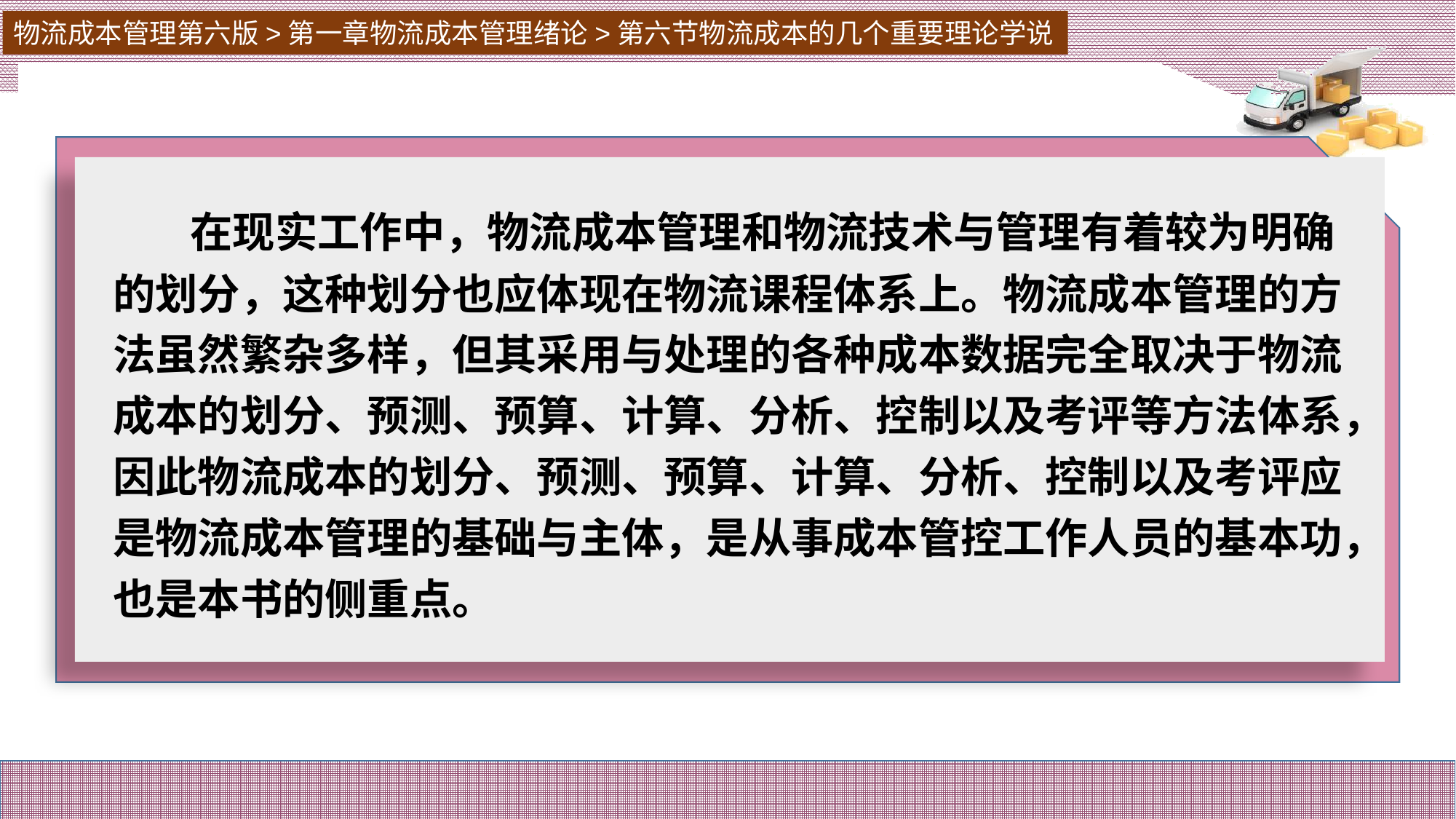

物流成本管理第六版>第一章物流成本管理绪论>第六节物流成本的几个重要理论学说
# 在现实工作中，物流成本管理和物流技术与管理有着较为明确的划分，这种划分也应体现在物流课程体系上。物流成本管理的方法虽然繁杂多样，但其采用与处理的各种成本数据完全取决于物流成本的划分、预测、预算、计算、分析、控制以及考评等方法体系，因此物流成本的划分、预测、预算、计算、分析、控制以及考评应是物流成本管理的基础与主体，是从事成本管控工作人员的基本功，也是本书的侧重点。